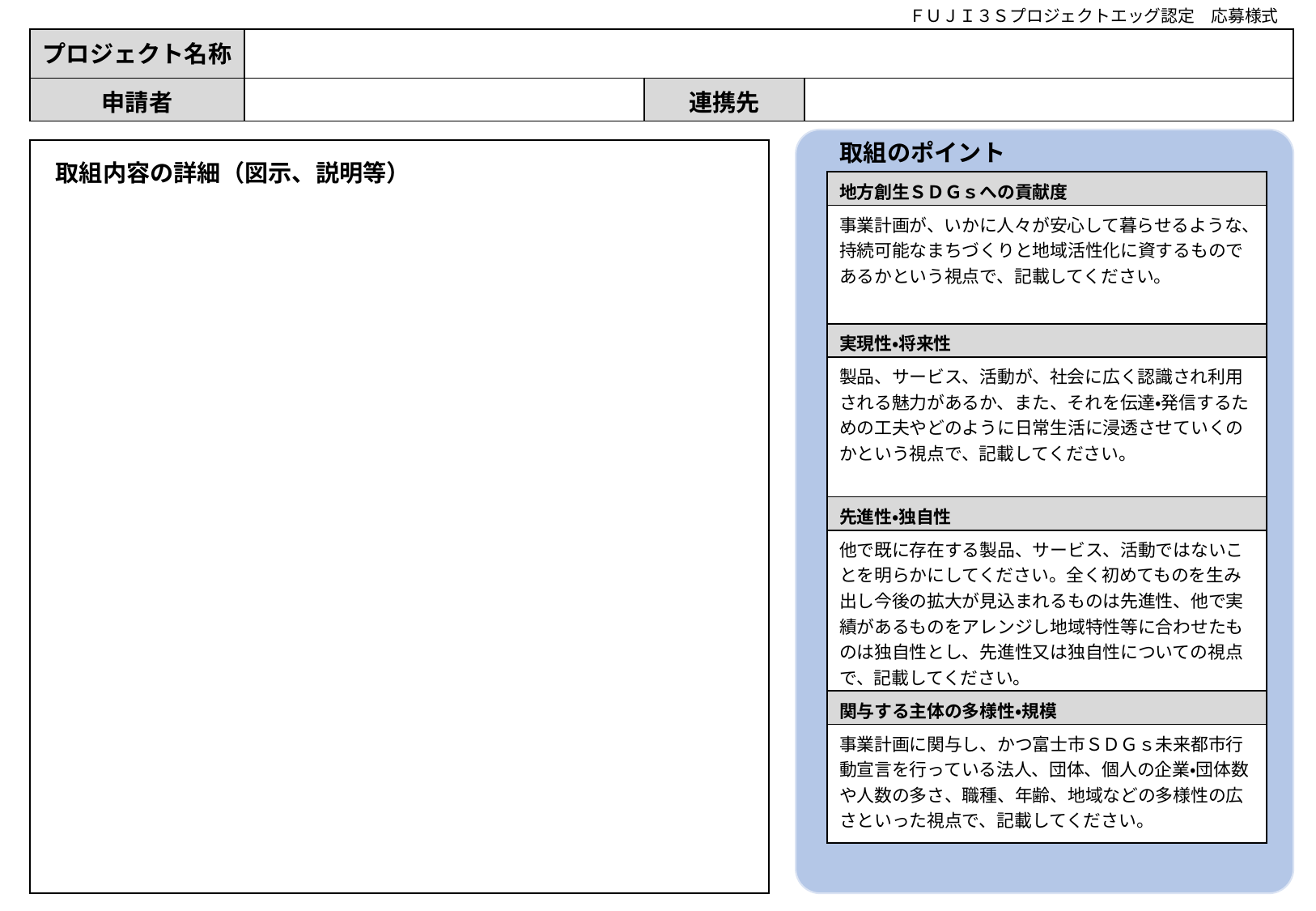

ＦＵＪＩ３Ｓプロジェクトエッグ認定　応募様式
| プロジェクト名称 |  |  |  |
| --- | --- | --- | --- |
| 申請者 |  | 連携先 |  |

取組のポイント

取組内容の詳細（図示、説明等）
| 地方創生ＳＤＧｓへの貢献度 |
| --- |
| 事業計画が、いかに人々が安心して暮らせるような、持続可能なまちづくりと地域活性化に資するものであるかという視点で、記載してください。 |
| 実現性・将来性 |
| 製品、サービス、活動が、社会に広く認識され利用される魅力があるか、また、それを伝達・発信するための工夫やどのように日常生活に浸透させていくのかという視点で、記載してください。 |
| 先進性・独自性 |
| 他で既に存在する製品、サービス、活動ではないことを明らかにしてください。全く初めてものを生み出し今後の拡大が見込まれるものは先進性、他で実績があるものをアレンジし地域特性等に合わせたものは独自性とし、先進性又は独自性についての視点で、記載してください。 |
| 関与する主体の多様性・規模 |
| 事業計画に関与し、かつ富士市ＳＤＧｓ未来都市行動宣言を行っている法人、団体、個人の企業・団体数や人数の多さ、職種、年齢、地域などの多様性の広さといった視点で、記載してください。 |